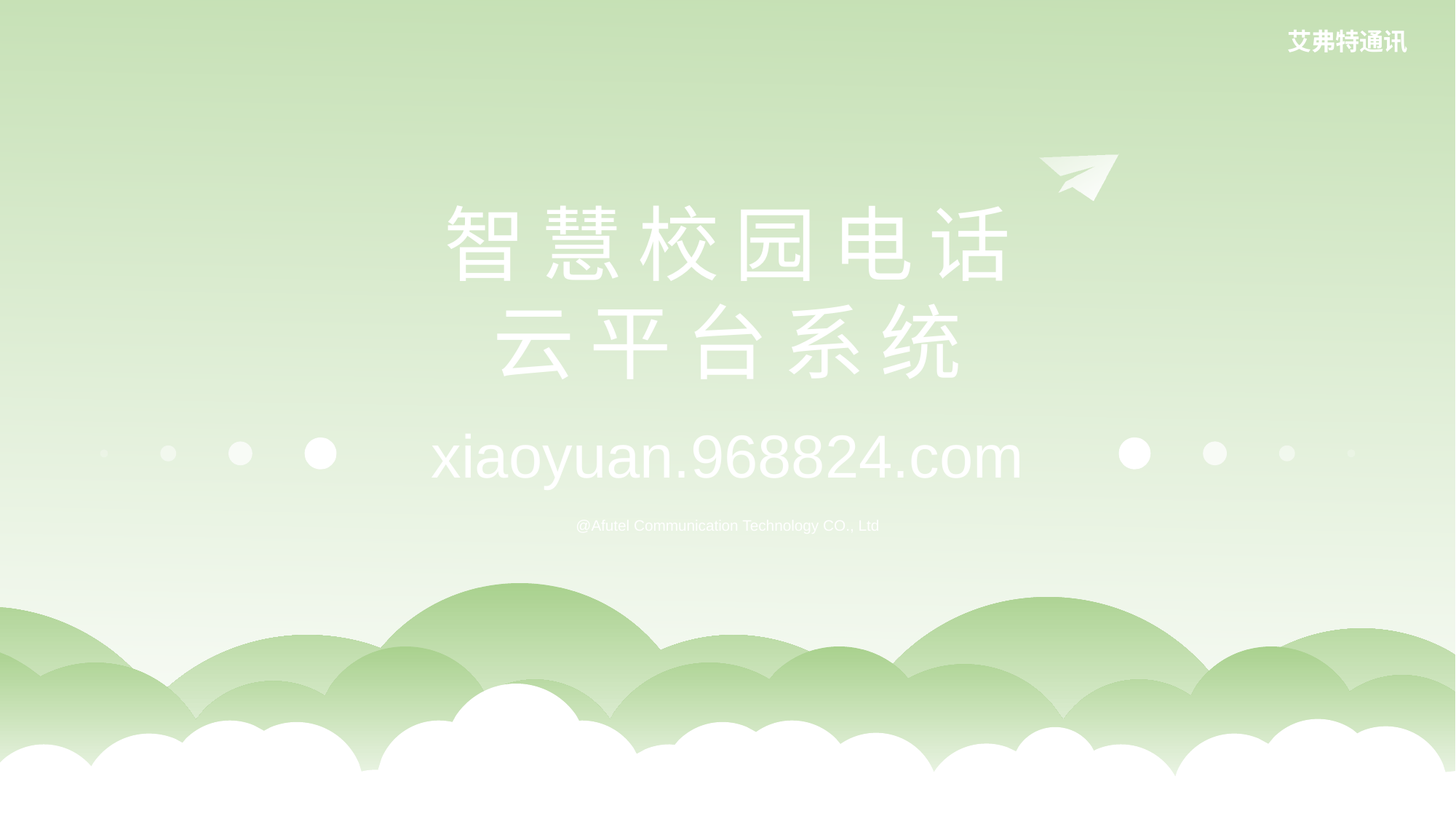

艾弗特通讯

智慧校园电话
云平台系统
xiaoyuan.968824.com

@Afutel Communication Technology CO., Ltd